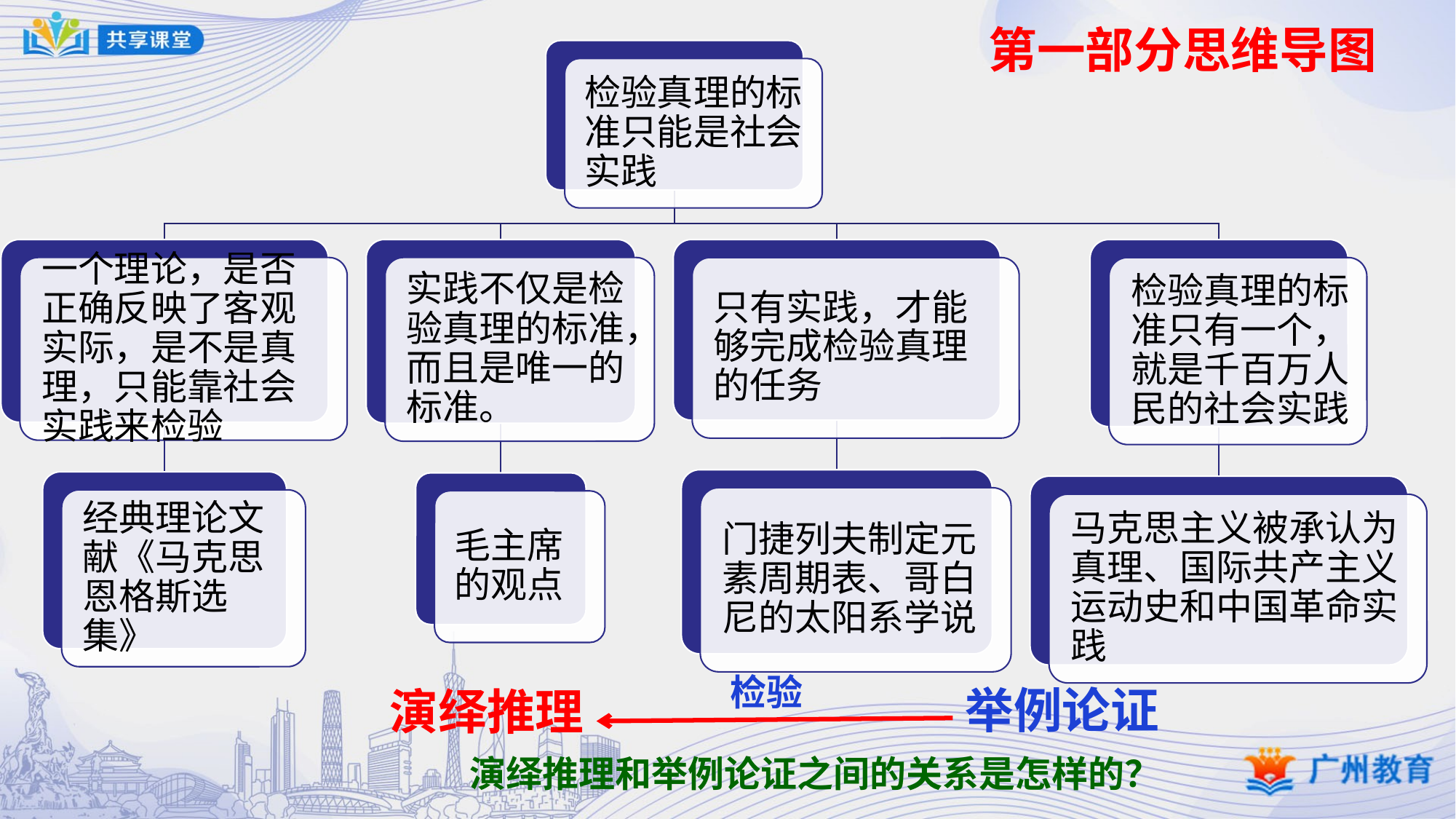

第一部分思维导图
检验真理的标准只能是社会实践
一个理论，是否正确反映了客观实际，是不是真理，只能靠社会实践来检验
经典理论文献《马克思恩格斯选集》
实践不仅是检验真理的标准，而且是唯一的标准。
毛主席的观点
只有实践，才能够完成检验真理的任务
门捷列夫制定元素周期表、哥白尼的太阳系学说
检验真理的标准只有一个，就是千百万人民的社会实践
马克思主义被承认为真理、国际共产主义运动史和中国革命实践
检验
举例论证
演绎推理
演绎推理和举例论证之间的关系是怎样的？